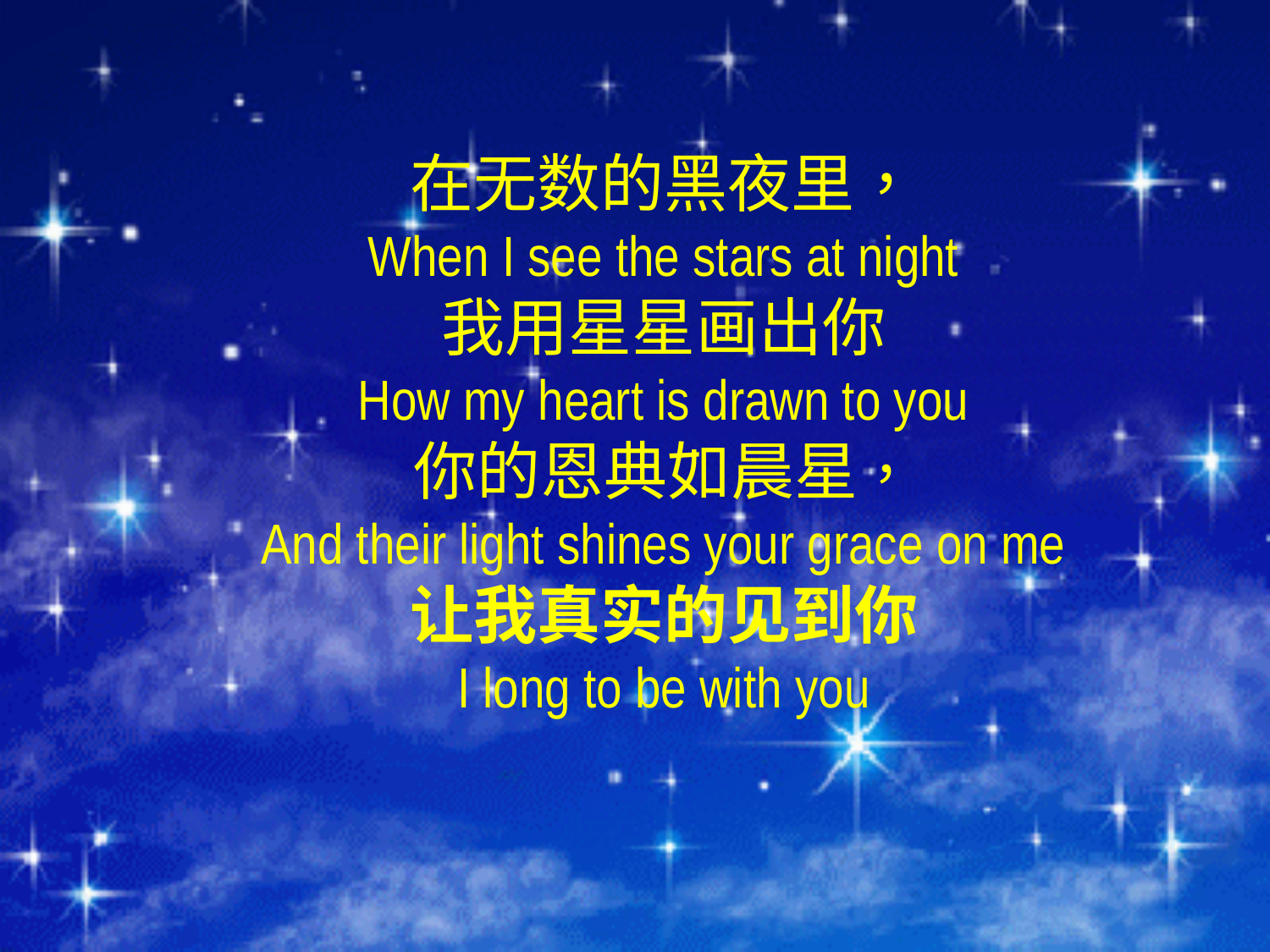

在无数的黑夜里，
When I see the stars at night
我用星星画出你
How my heart is drawn to you
你的恩典如晨星，
And their light shines your grace on me
让我真实的见到你
I long to be with you